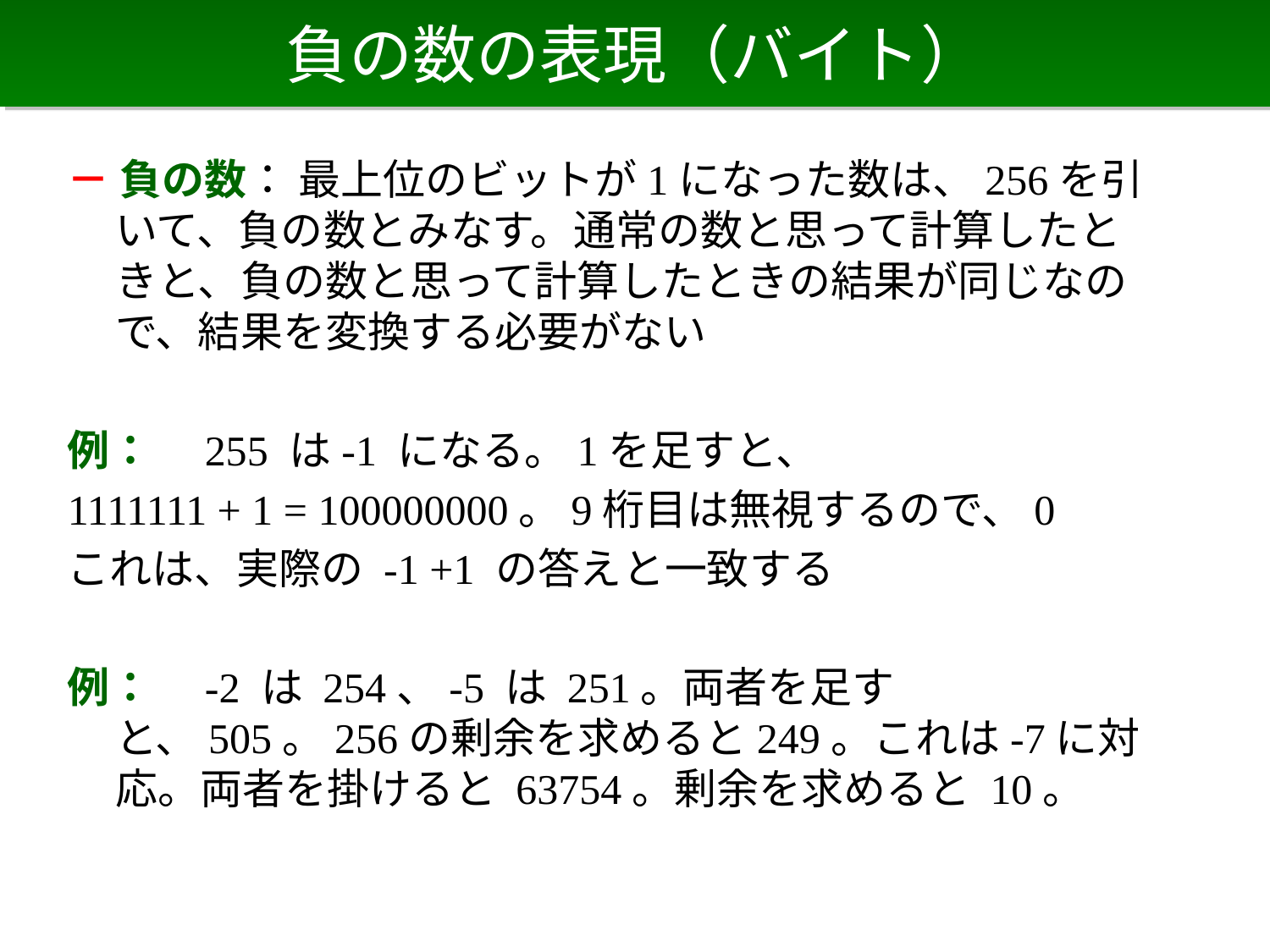

# 負の数の表現（バイト）
－ 負の数： 最上位のビットが1になった数は、256を引いて、負の数とみなす。通常の数と思って計算したときと、負の数と思って計算したときの結果が同じなので、結果を変換する必要がない

例：　255 は-1 になる。1を足すと、
1111111 + 1 = 100000000。9桁目は無視するので、0
これは、実際の -1 +1 の答えと一致する

例：　-2 は 254、-5 は 251。両者を足すと、505。256の剰余を求めると249。これは-7に対応。両者を掛けると 63754。剰余を求めると 10。